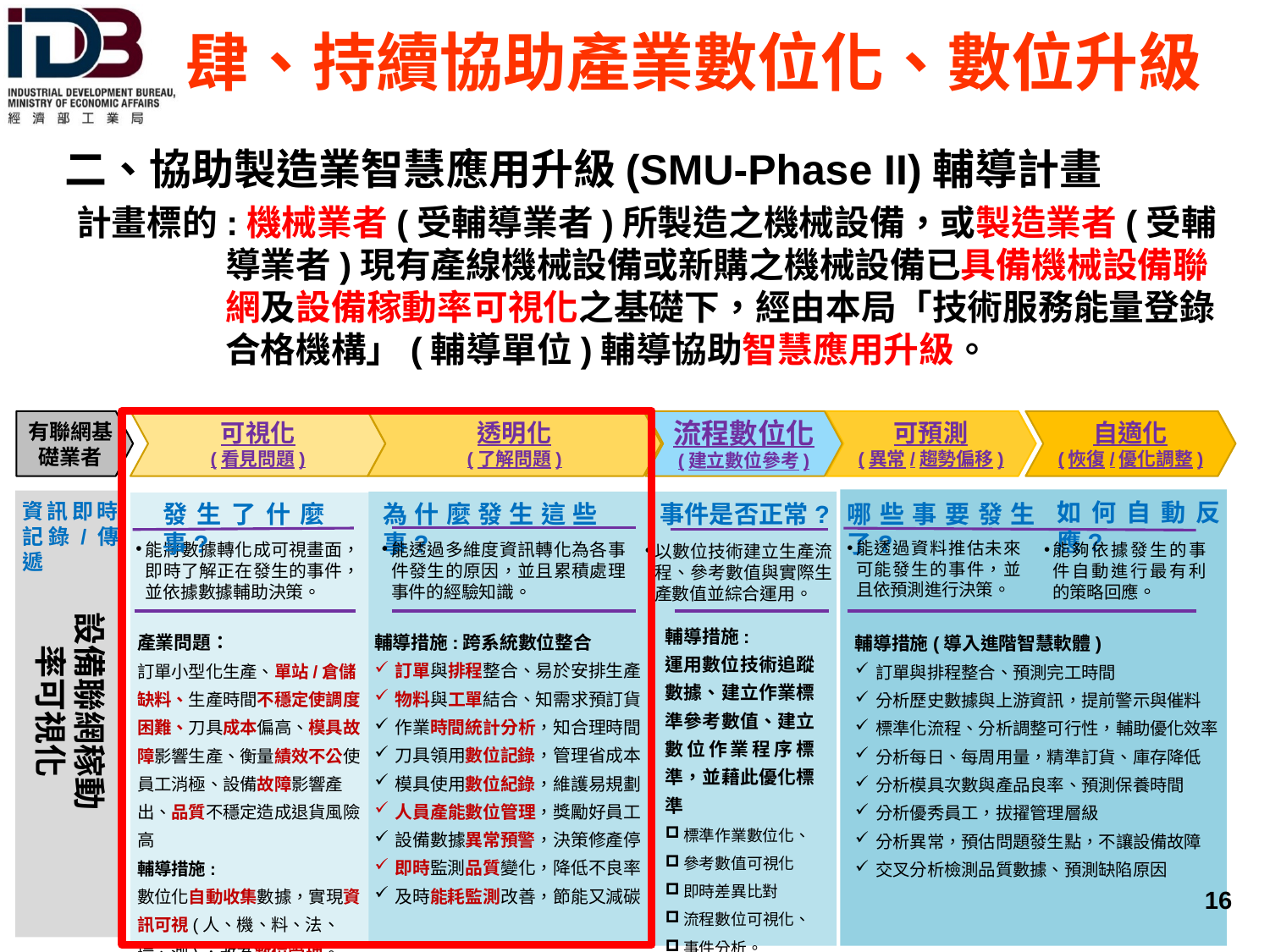

肆、持續協助產業數位化、數位升級
二、協助製造業智慧應用升級(SMU-Phase II)輔導計畫
計畫標的:機械業者(受輔導業者)所製造之機械設備，或製造業者(受輔導業者)現有產線機械設備或新購之機械設備已具備機械設備聯網及設備稼動率可視化之基礎下，經由本局「技術服務能量登錄合格機構」(輔導單位)輔導協助智慧應用升級。
有聯網基礎業者

可視化
(看見問題)
透明化
(了解問題)
流程數位化
(建立數位參考)
可預測
(異常/趨勢偏移)
自適化
(恢復/優化調整)

如何自動反應?
資訊即時記錄/傳遞

哪些事要發生了?
為什麼發生這些事?
事件是否正常?
發生了什麼事?
能透過資料推估未來可能發生的事件，並且依預測進行決策。
能將數據轉化成可視畫面，即時了解正在發生的事件，並依據數據輔助決策。
能透過多維度資訊轉化為各事件發生的原因，並且累積處理事件的經驗知識。
能夠依據發生的事件自動進行最有利的策略回應。
以數位技術建立生產流程、參考數值與實際生產數值並綜合運用。
設備聯網稼動率可視化
產業問題：
訂單小型化生產、單站/倉儲缺料、生產時間不穩定使調度困難、刀具成本偏高、模具故障影響生產、衡量績效不公使員工消極、設備故障影響產出、品質不穩定造成退貨風險高
輔導措施:
數位化自動收集數據，實現資訊可視(人、機、料、法、環、測)，改為數位管理。
輔導措施:跨系統數位整合
訂單與排程整合、易於安排生產
物料與工單結合、知需求預訂貨
作業時間統計分析，知合理時間
刀具領用數位記錄，管理省成本
模具使用數位紀錄，維護易規劃
人員產能數位管理，獎勵好員工
設備數據異常預警，決策修產停
即時監測品質變化，降低不良率
及時能耗監測改善，節能又減碳
輔導措施:
運用數位技術追蹤數據、建立作業標準參考數值、建立數位作業程序標準，並藉此優化標準
標準作業數位化、
參考數值可視化
即時差異比對
流程數位可視化、
事件分析。
輔導措施(導入進階智慧軟體)
訂單與排程整合、預測完工時間
分析歷史數據與上游資訊，提前警示與催料
標準化流程、分析調整可行性，輔助優化效率
分析每日、每周用量，精準訂貨、庫存降低
分析模具次數與產品良率、預測保養時間
分析優秀員工，拔擢管理層級
分析異常，預估問題發生點，不讓設備故障
交叉分析檢測品質數據、預測缺陷原因
 16